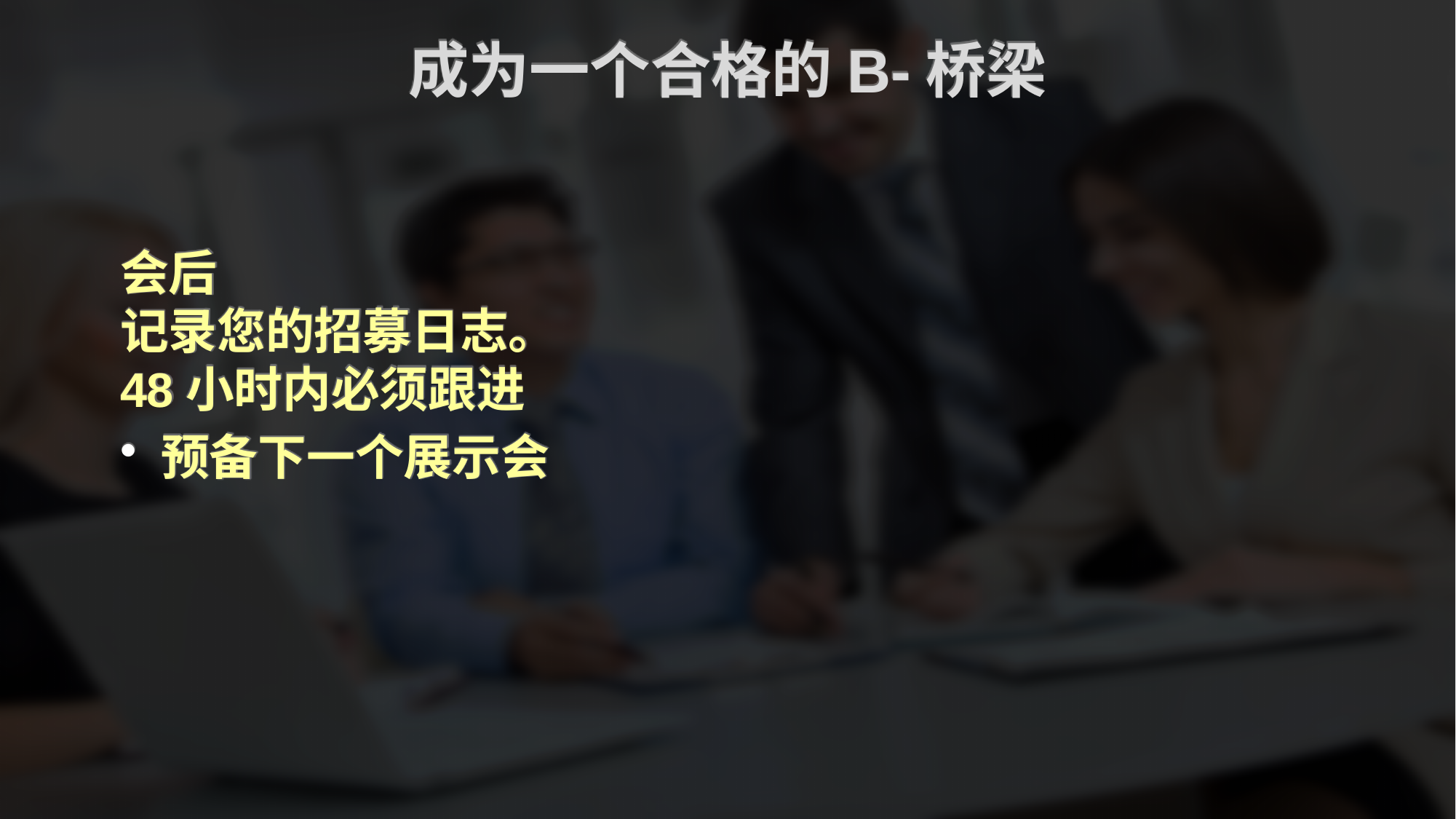

成为一个合格的B-桥梁
会后
记录您的招募日志。
48小时内必须跟进
预备下一个展示会